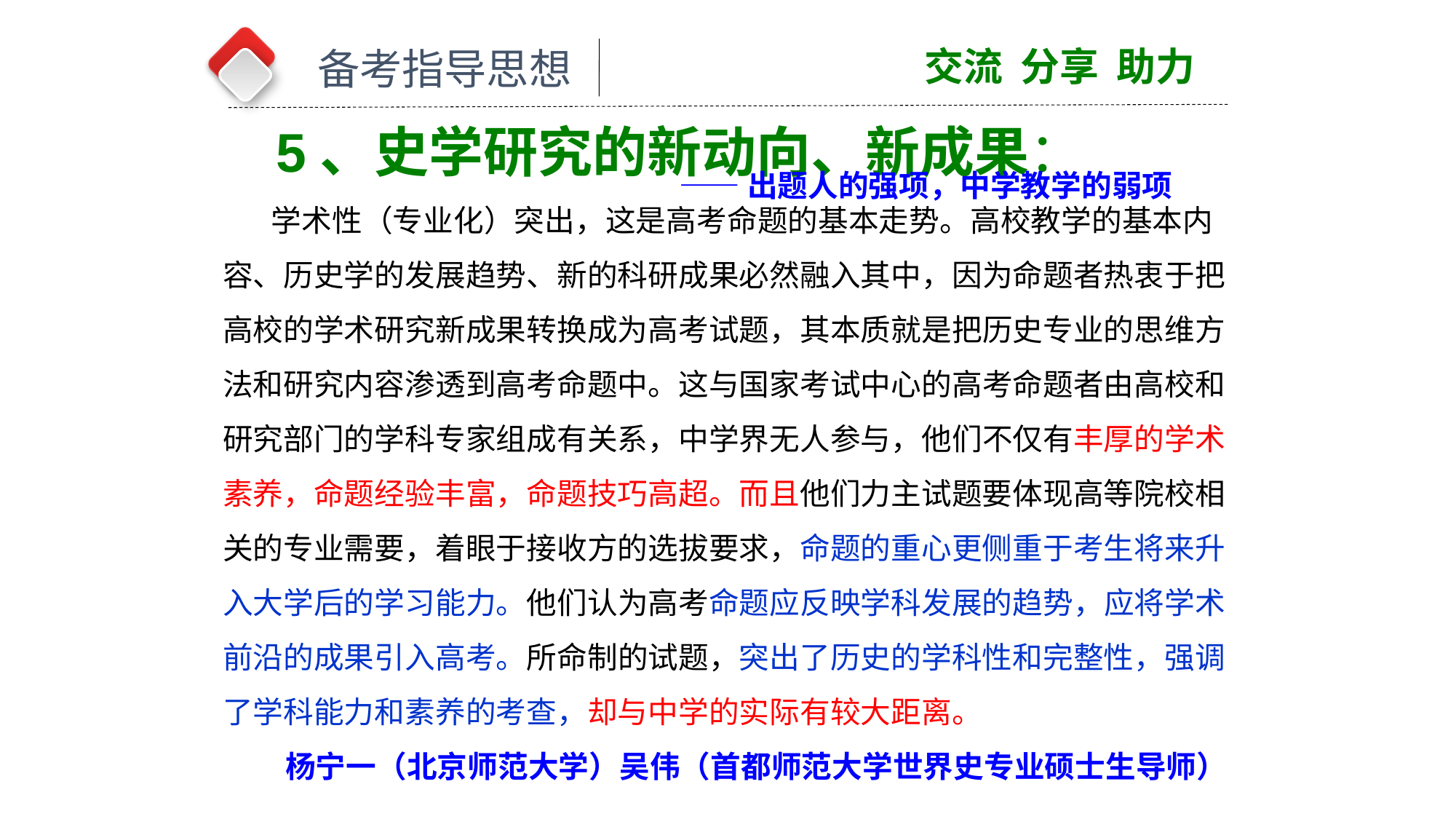

交流  分享  助力
备考指导思想

5、史学研究的新动向、新成果：
——出题人的强项，中学教学的弱项
      学术性（专业化）突出，这是高考命题的基本走势。高校教学的基本内容、历史学的发展趋势、新的科研成果必然融入其中，因为命题者热衷于把高校的学术研究新成果转换成为高考试题，其本质就是把历史专业的思维方法和研究内容渗透到高考命题中。这与国家考试中心的高考命题者由高校和研究部门的学科专家组成有关系，中学界无人参与，他们不仅有丰厚的学术素养，命题经验丰富，命题技巧高超。而且他们力主试题要体现高等院校相关的专业需要，着眼于接收方的选拔要求，命题的重心更侧重于考生将来升入大学后的学习能力。他们认为高考命题应反映学科发展的趋势，应将学术前沿的成果引入高考。所命制的试题，突出了历史的学科性和完整性，强调了学科能力和素养的考查，却与中学的实际有较大距离。
        杨宁一（北京师范大学）吴伟（首都师范大学世界史专业硕士生导师）